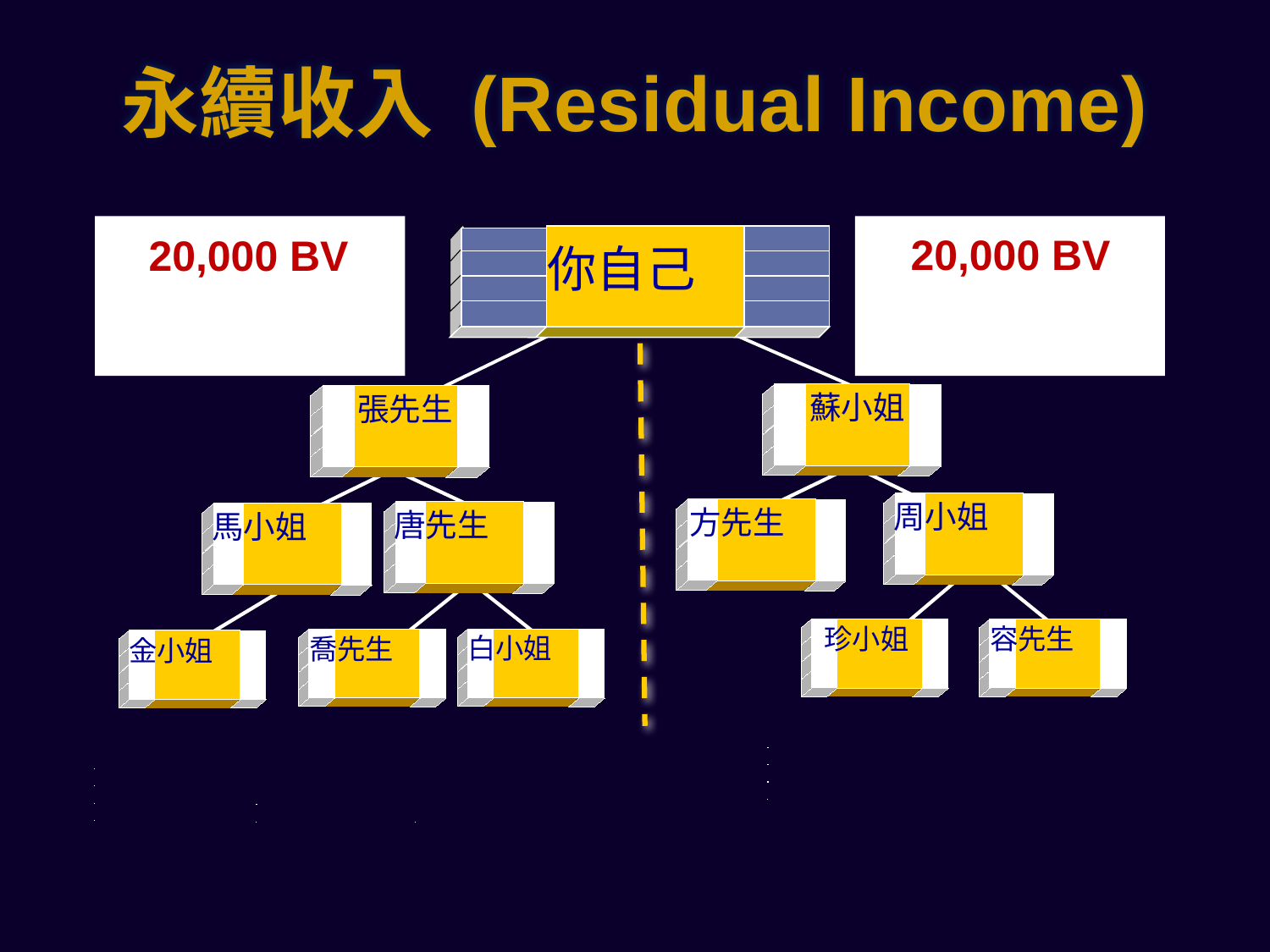

# 永續收入 (Residual Income)

你自己

20,000 BV

20,000 BV

蘇小姐

張先生

周小姐

方先生
唐先生

馬小姐

 珍小姐
容先生

白小姐
喬先生
金小姐